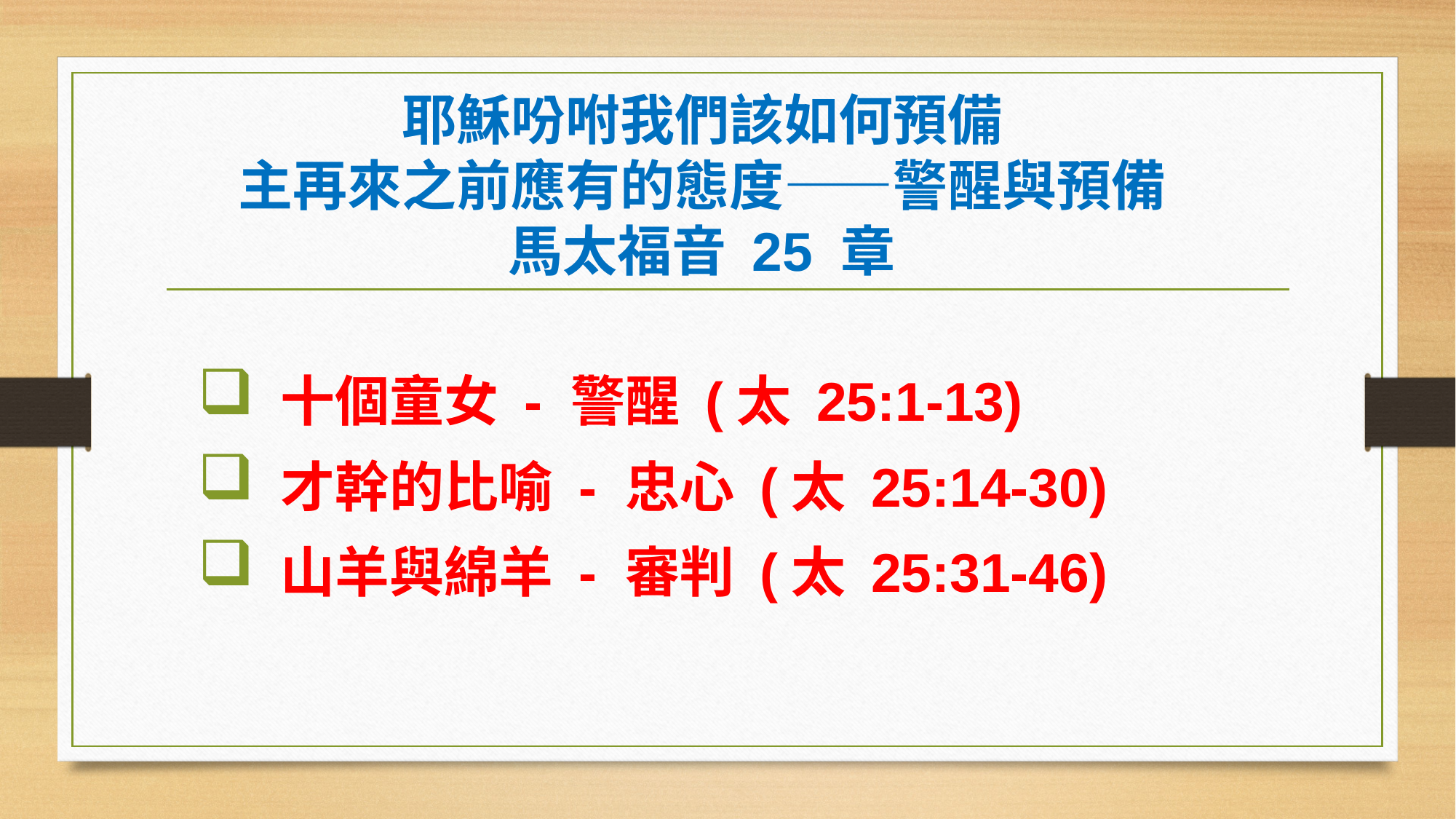

# 耶穌吩咐我們該如何預備 主再來之前應有的態度——警醒與預備 馬太福音 25 章
 十個童女 - 警醒 (太 25:1-13)
 才幹的比喻 - 忠心 (太 25:14-30)
 山羊與綿羊 - 審判 (太 25:31-46)